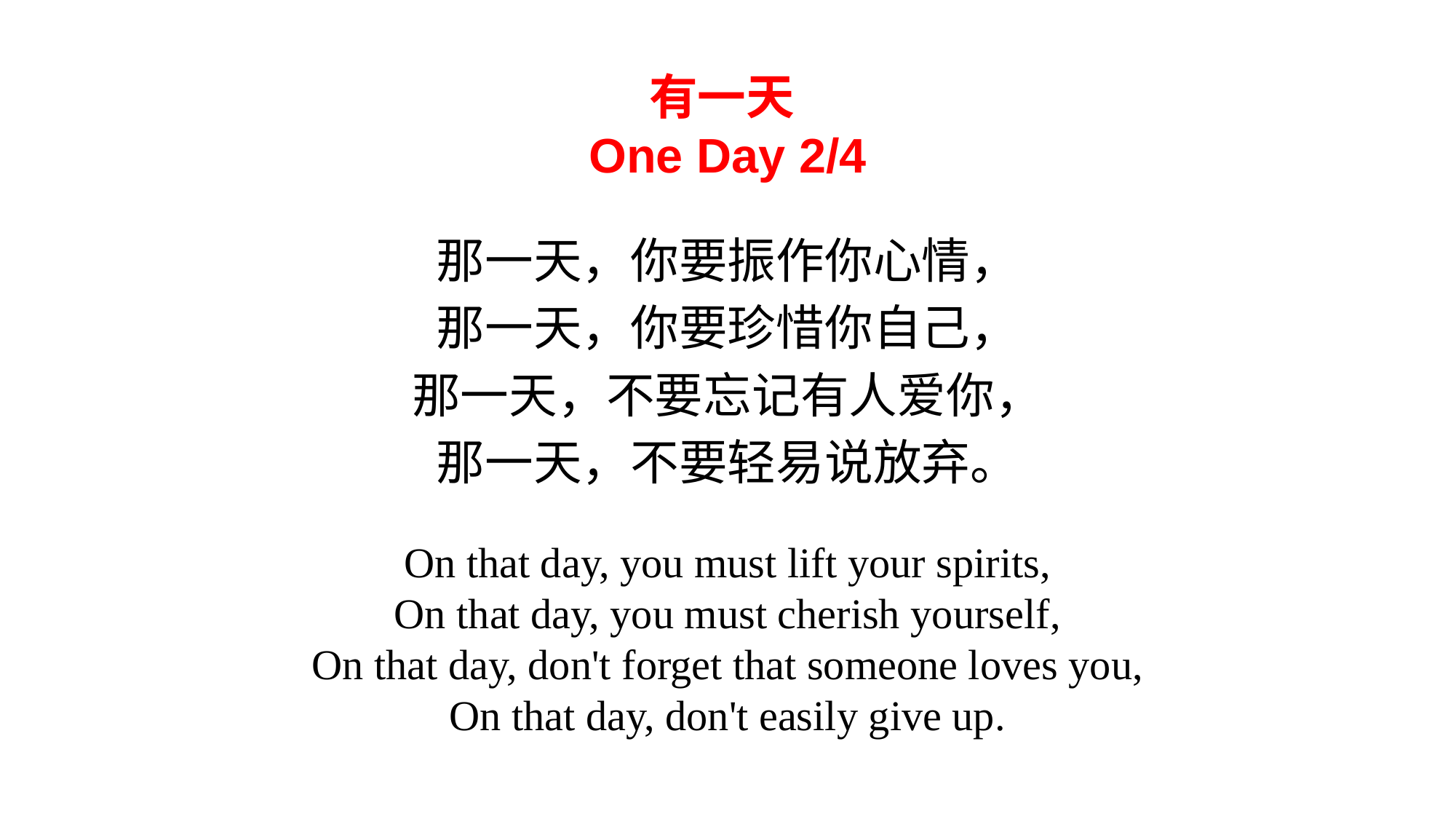

有一天
One Day 2/4
那一天，你要振作你心情，
那一天，你要珍惜你自己，
那一天，不要忘记有人爱你，
那一天，不要轻易说放弃。

On that day, you must lift your spirits,
On that day, you must cherish yourself,
On that day, don't forget that someone loves you,
On that day, don't easily give up.